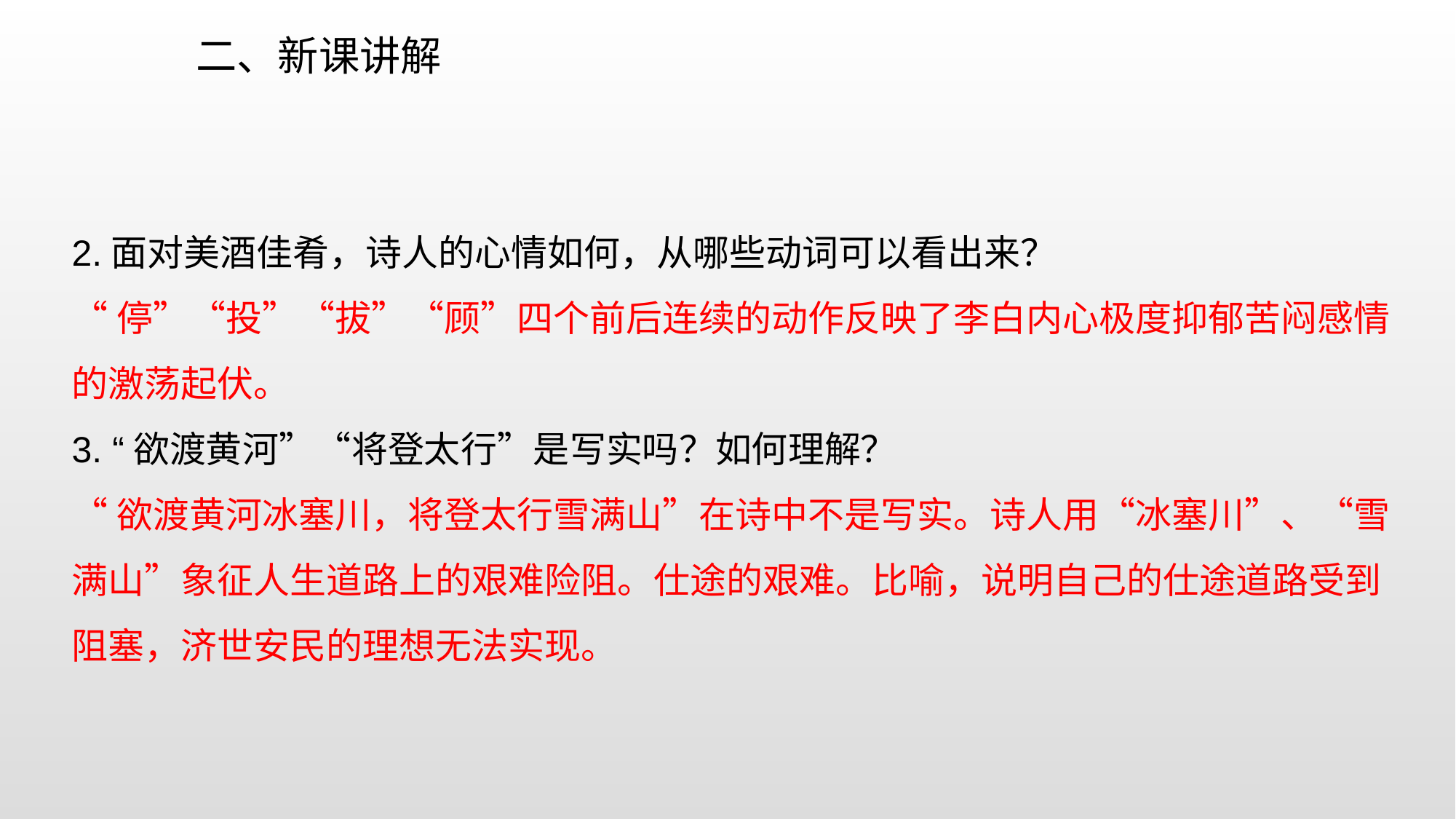

二、新课讲解

2.面对美酒佳肴，诗人的心情如何，从哪些动词可以看出来？
“停”“投”“拔”“顾”四个前后连续的动作反映了李白内心极度抑郁苦闷感情的激荡起伏。
3. “欲渡黄河”“将登太行”是写实吗？如何理解？
“欲渡黄河冰塞川，将登太行雪满山”在诗中不是写实。诗人用“冰塞川”、“雪满山”象征人生道路上的艰难险阻。仕途的艰难。比喻，说明自己的仕途道路受到阻塞，济世安民的理想无法实现。